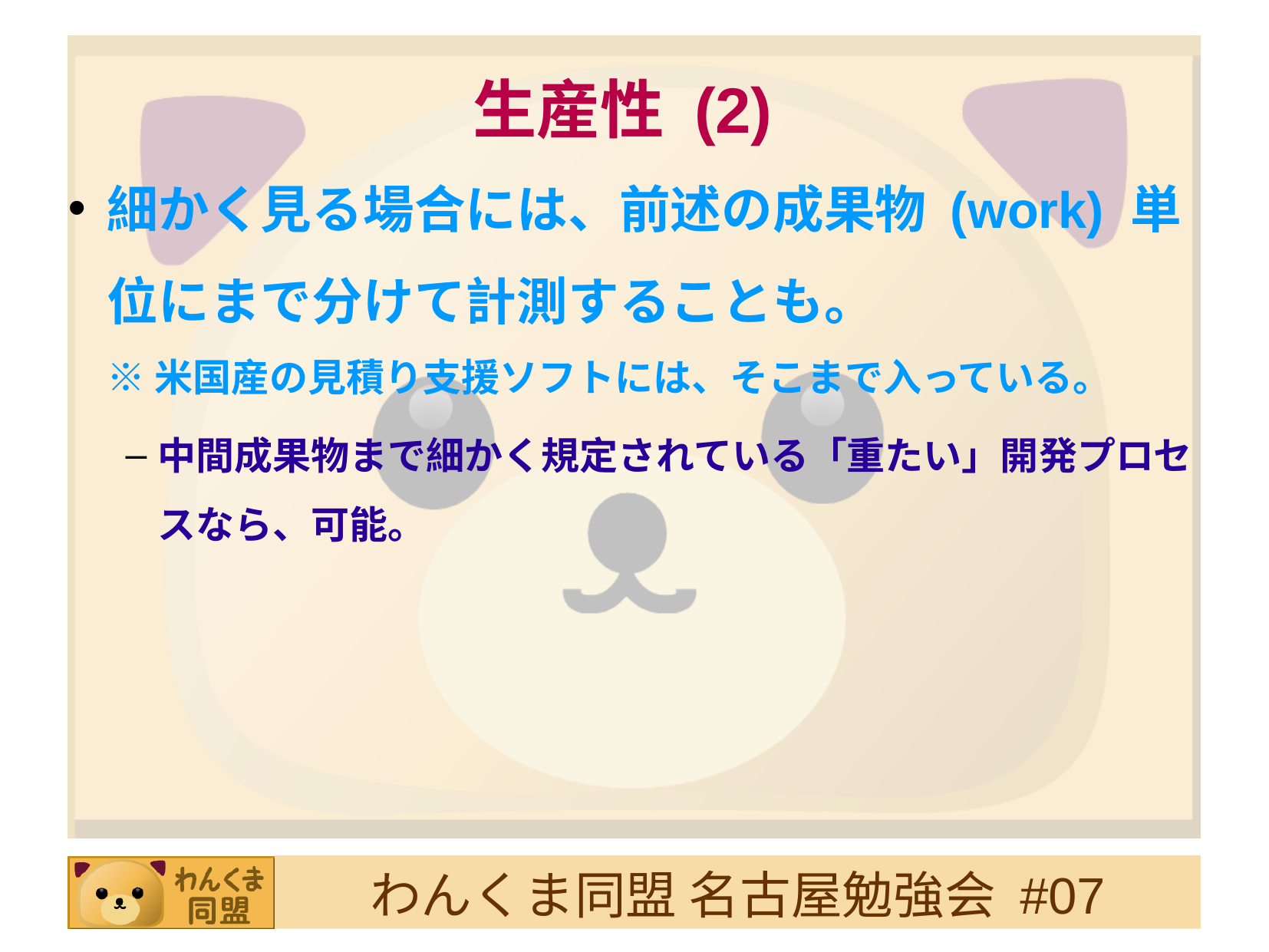

# 生産性 (2)‏
細かく見る場合には、前述の成果物 (work) 単位にまで分けて計測することも。
※ 米国産の見積り支援ソフトには、そこまで入っている。
中間成果物まで細かく規定されている「重たい」開発プロセスなら、可能。